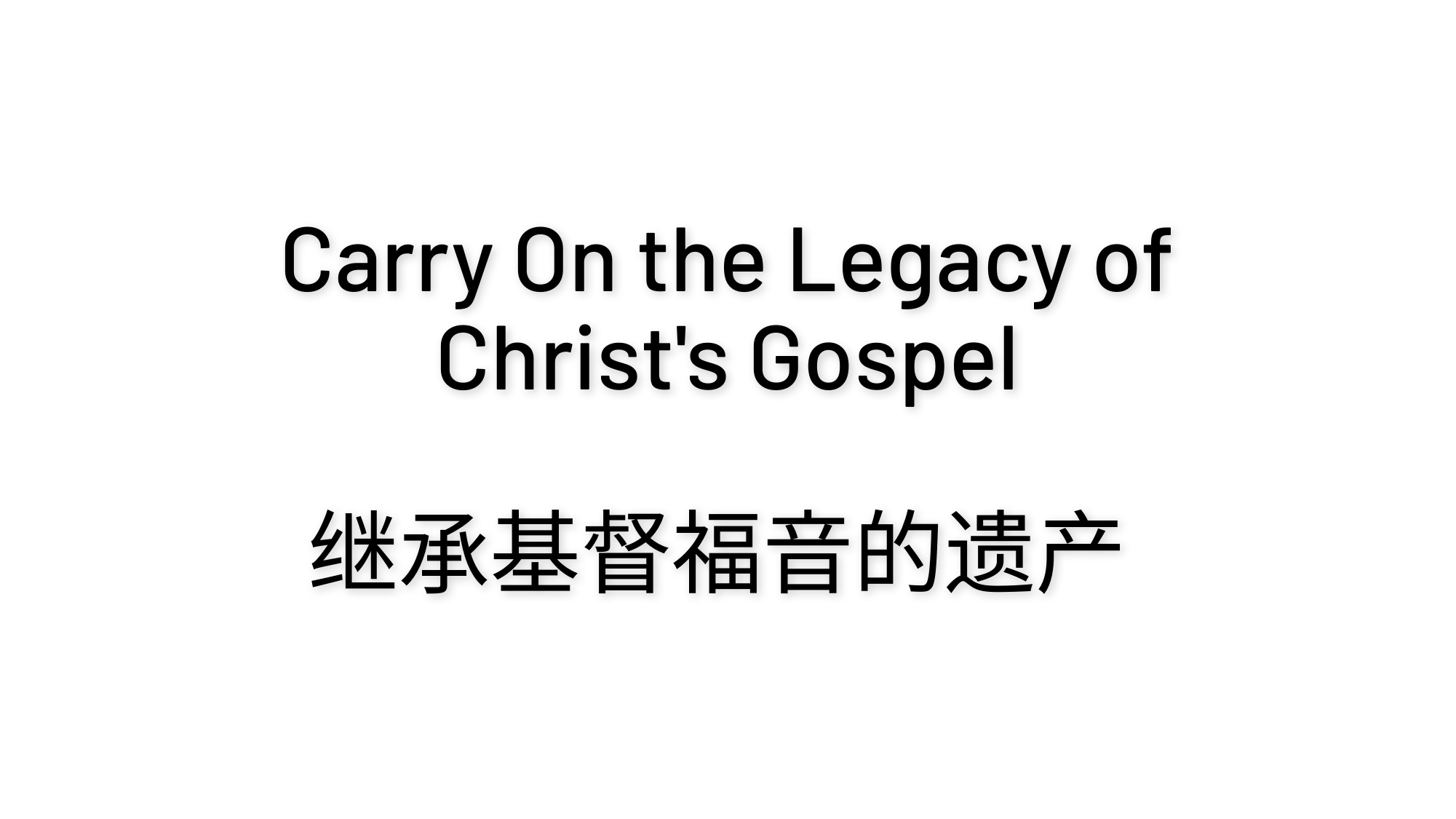

# Carry On the Legacy of Christ's Gospel 继承基督福音的遗产